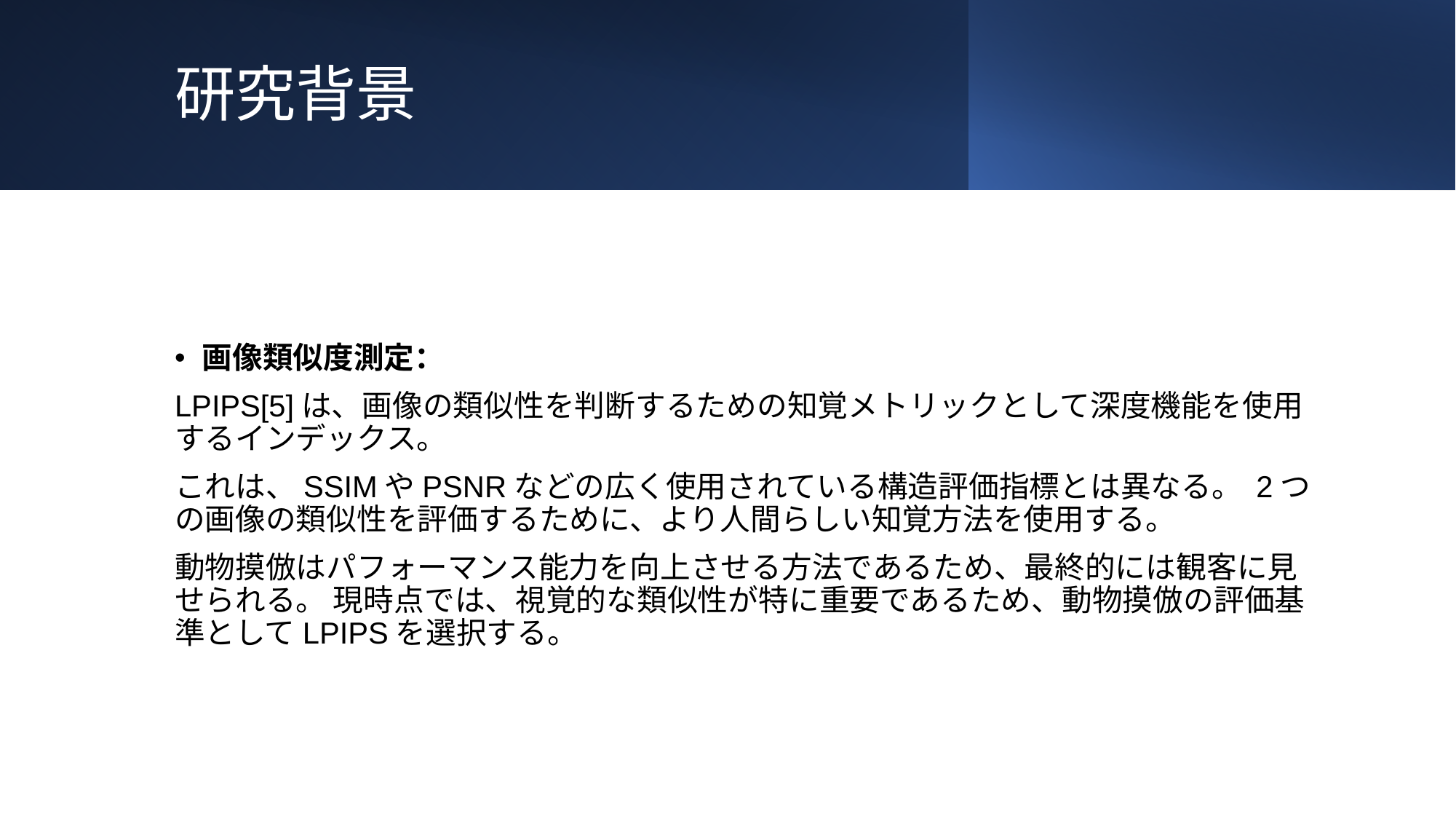

# 研究背景
画像類似度測定：
LPIPS[5]は、画像の類似性を判断するための知覚メトリックとして深度機能を使用するインデックス。
これは、SSIMやPSNRなどの広く使用されている構造評価指標とは異なる。 2つの画像の類似性を評価するために、より人間らしい知覚方法を使用する。
動物摸倣はパフォーマンス能力を向上させる方法であるため、最終的には観客に見せられる。 現時点では、視覚的な類似性が特に重要であるため、動物摸倣の評価基準としてLPIPSを選択する。